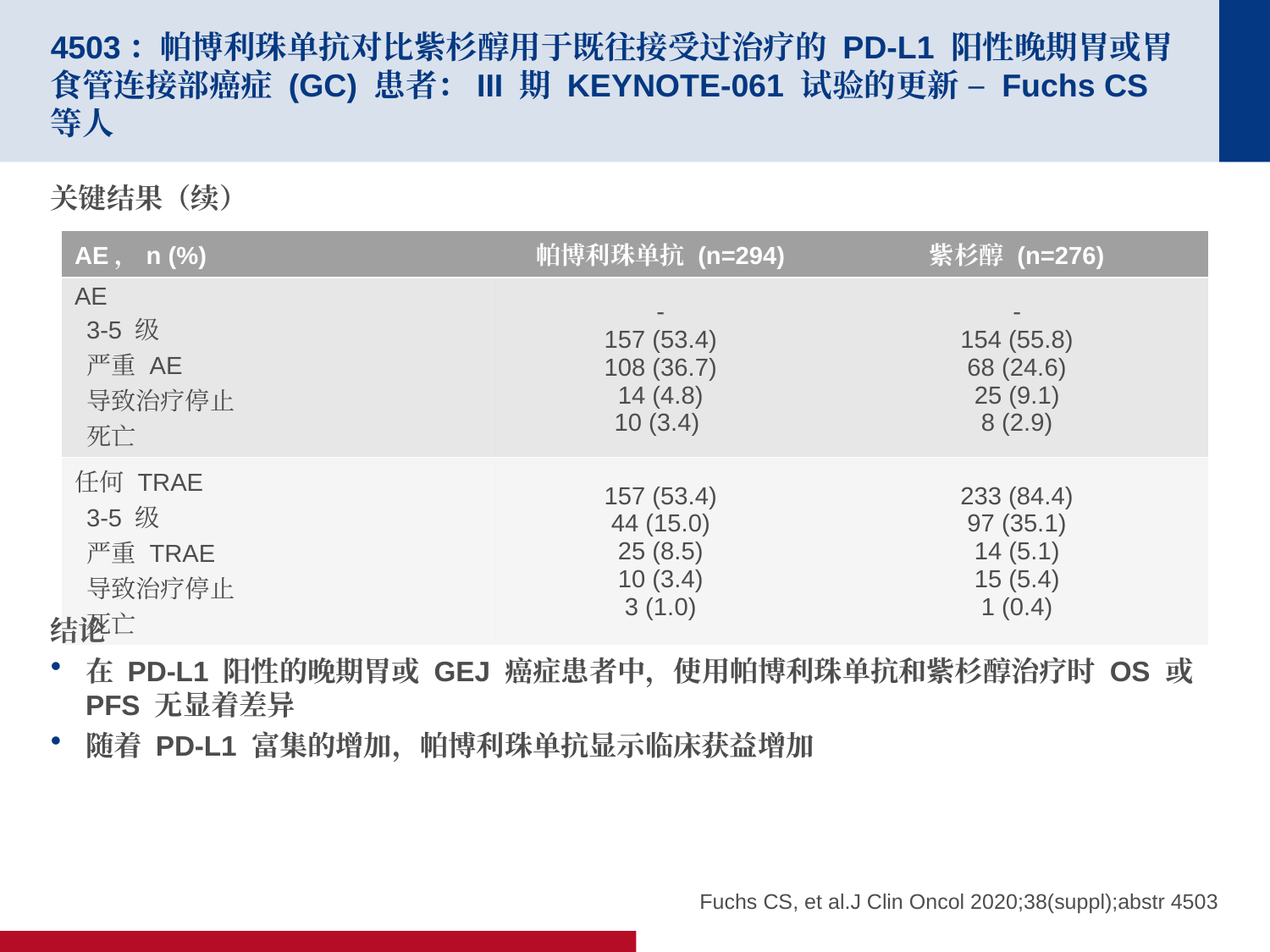

# 4503：帕博利珠单抗对比紫杉醇用于既往接受过治疗的 PD-L1 阳性晚期胃或胃食管连接部癌症 (GC) 患者：III 期 KEYNOTE-061 试验的更新 – Fuchs CS 等人
关键结果（续）
结论
在 PD-L1 阳性的晚期胃或 GEJ 癌症患者中，使用帕博利珠单抗和紫杉醇治疗时 OS 或 PFS 无显着差异
随着 PD-L1 富集的增加，帕博利珠单抗显示临床获益增加
| AE，n (%) | 帕博利珠单抗 (n=294) | 紫杉醇 (n=276) |
| --- | --- | --- |
| AE 3-5 级 严重 AE 导致治疗停止 死亡 | - 157 (53.4) 108 (36.7) 14 (4.8) 10 (3.4) | - 154 (55.8) 68 (24.6) 25 (9.1) 8 (2.9) |
| 任何 TRAE 3-5 级 严重 TRAE 导致治疗停止 死亡 | 157 (53.4) 44 (15.0) 25 (8.5) 10 (3.4) 3 (1.0) | 233 (84.4) 97 (35.1) 14 (5.1) 15 (5.4) 1 (0.4) |
Fuchs CS, et al.J Clin Oncol 2020;38(suppl);abstr 4503